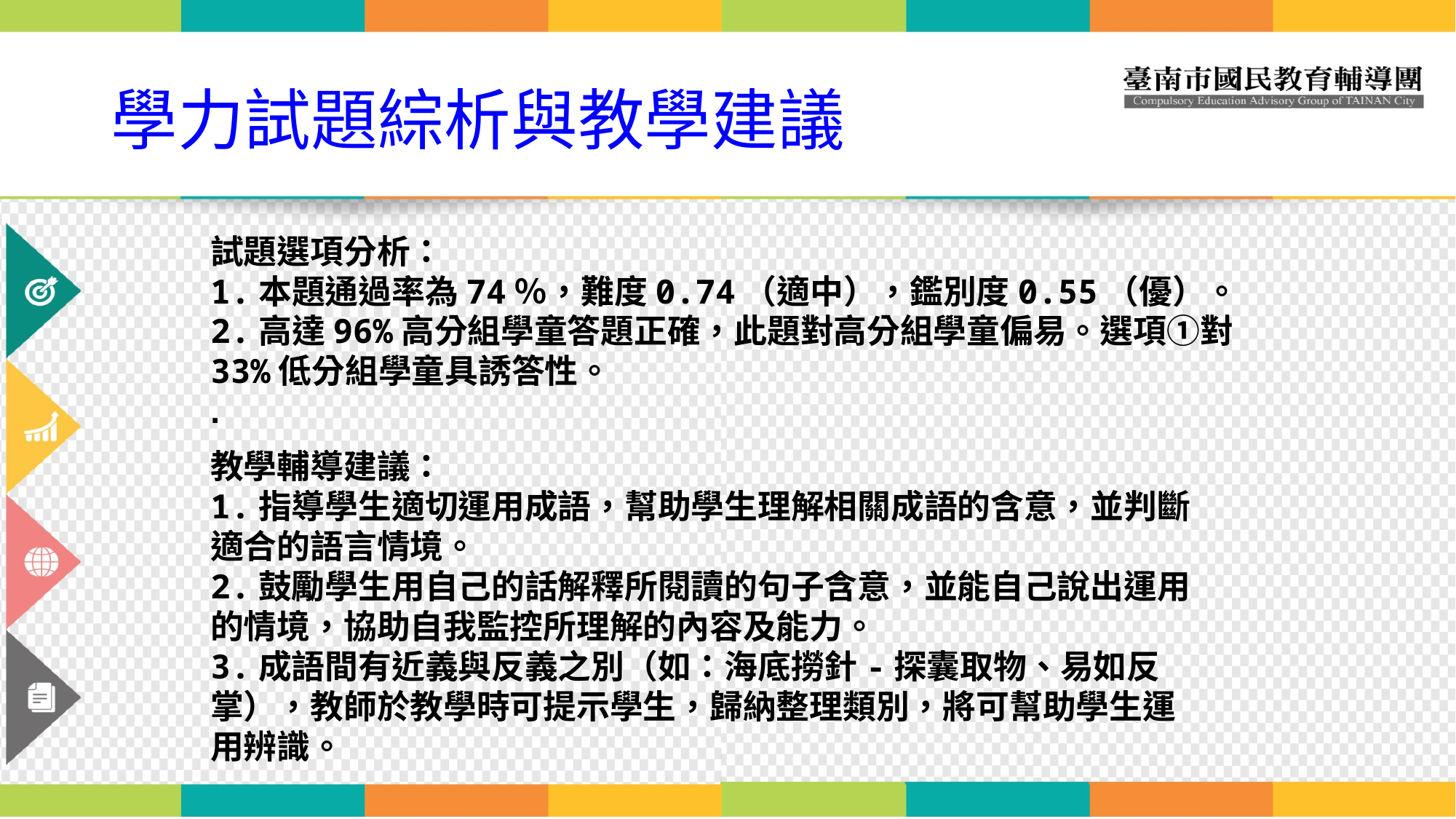

# 學力試題綜析與教學建議
試題選項分析：
1.本題通過率為74％，難度0.74（適中），鑑別度0.55（優）。
2.高達96%高分組學童答題正確，此題對高分組學童偏易。選項①對33%低分組學童具誘答性。
.
教學輔導建議：
1.指導學生適切運用成語，幫助學生理解相關成語的含意，並判斷適合的語言情境。
2.鼓勵學生用自己的話解釋所閱讀的句子含意，並能自己說出運用的情境，協助自我監控所理解的內容及能力。
3.成語間有近義與反義之別（如：海底撈針-探囊取物、易如反掌），教師於教學時可提示學生，歸納整理類別，將可幫助學生運用辨識。